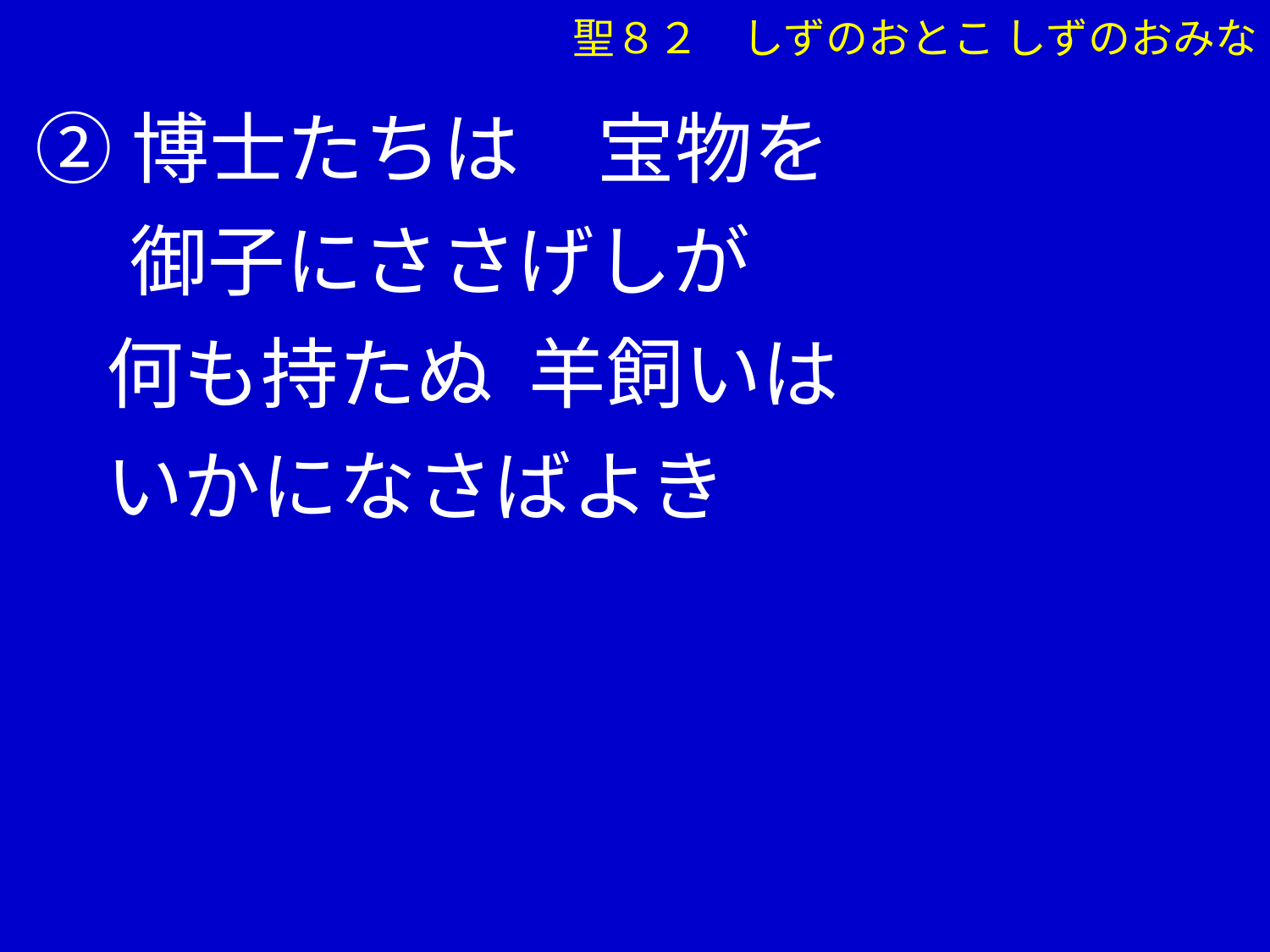

②博士たちは　宝物を
　 御子にささげしが
   何も持たぬ  羊飼いは
   いかになさばよき

聖８２　しずのおとこ しずのおみな